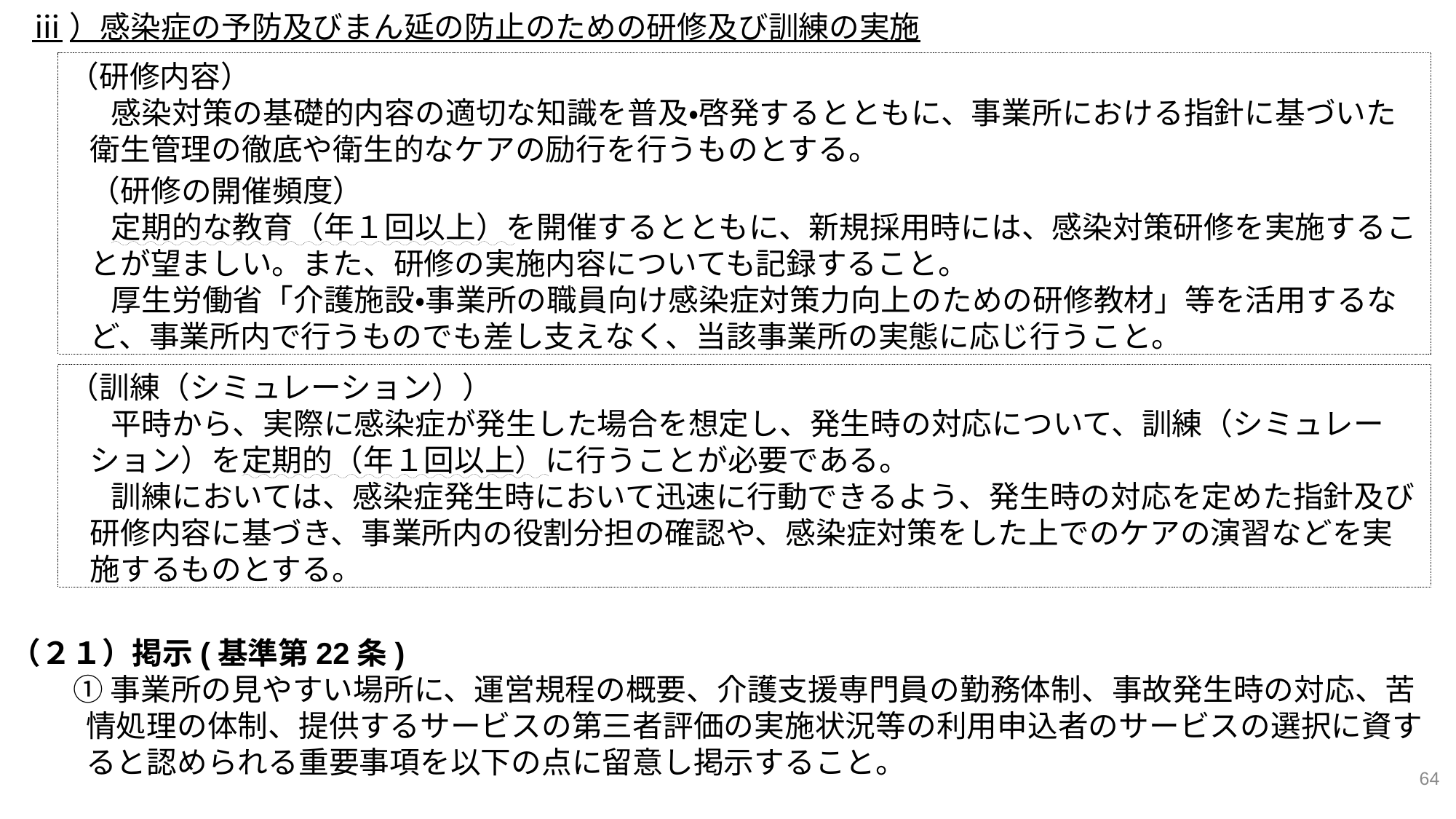

ⅲ）感染症の予防及びまん延の防止のための研修及び訓練の実施

（研修内容）
感染対策の基礎的内容の適切な知識を普及・啓発するとともに、事業所における指針に基づいた衛生管理の徹底や衛生的なケアの励行を行うものとする。

（研修の開催頻度）
定期的な教育（年１回以上）を開催するとともに、新規採用時には、感染対策研修を実施することが望ましい。また、研修の実施内容についても記録すること。
厚生労働省「介護施設・事業所の職員向け感染症対策力向上のための研修教材」等を活用するなど、事業所内で行うものでも差し支えなく、当該事業所の実態に応じ行うこと。
（訓練（シミュレーション））
平時から、実際に感染症が発生した場合を想定し、発生時の対応について、訓練（シミュレーション）を定期的（年１回以上）に行うことが必要である。
訓練においては、感染症発生時において迅速に行動できるよう、発生時の対応を定めた指針及び研修内容に基づき、事業所内の役割分担の確認や、感染症対策をした上でのケアの演習などを実施するものとする。

（２１）掲示(基準第22条)
　① 事業所の見やすい場所に、運営規程の概要、介護支援専門員の勤務体制、事故発生時の対応、苦情処理の体制、提供するサービスの第三者評価の実施状況等の利用申込者のサービスの選択に資すると認められる重要事項を以下の点に留意し掲示すること。

64